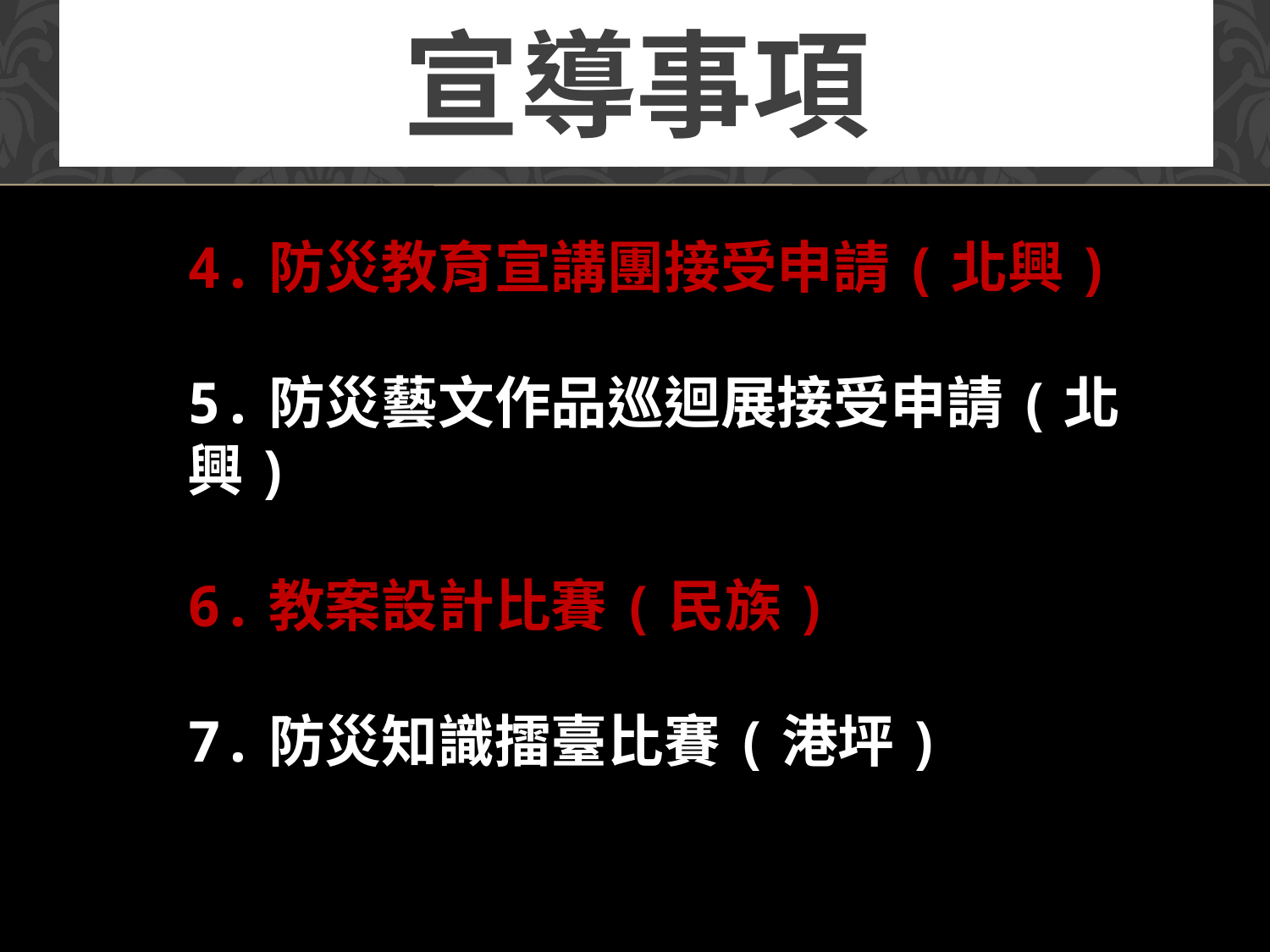

# 宣導事項
4.防災教育宣講團接受申請(北興)

5.防災藝文作品巡迴展接受申請(北興)

6.教案設計比賽(民族)

7.防災知識擂臺比賽(港坪)